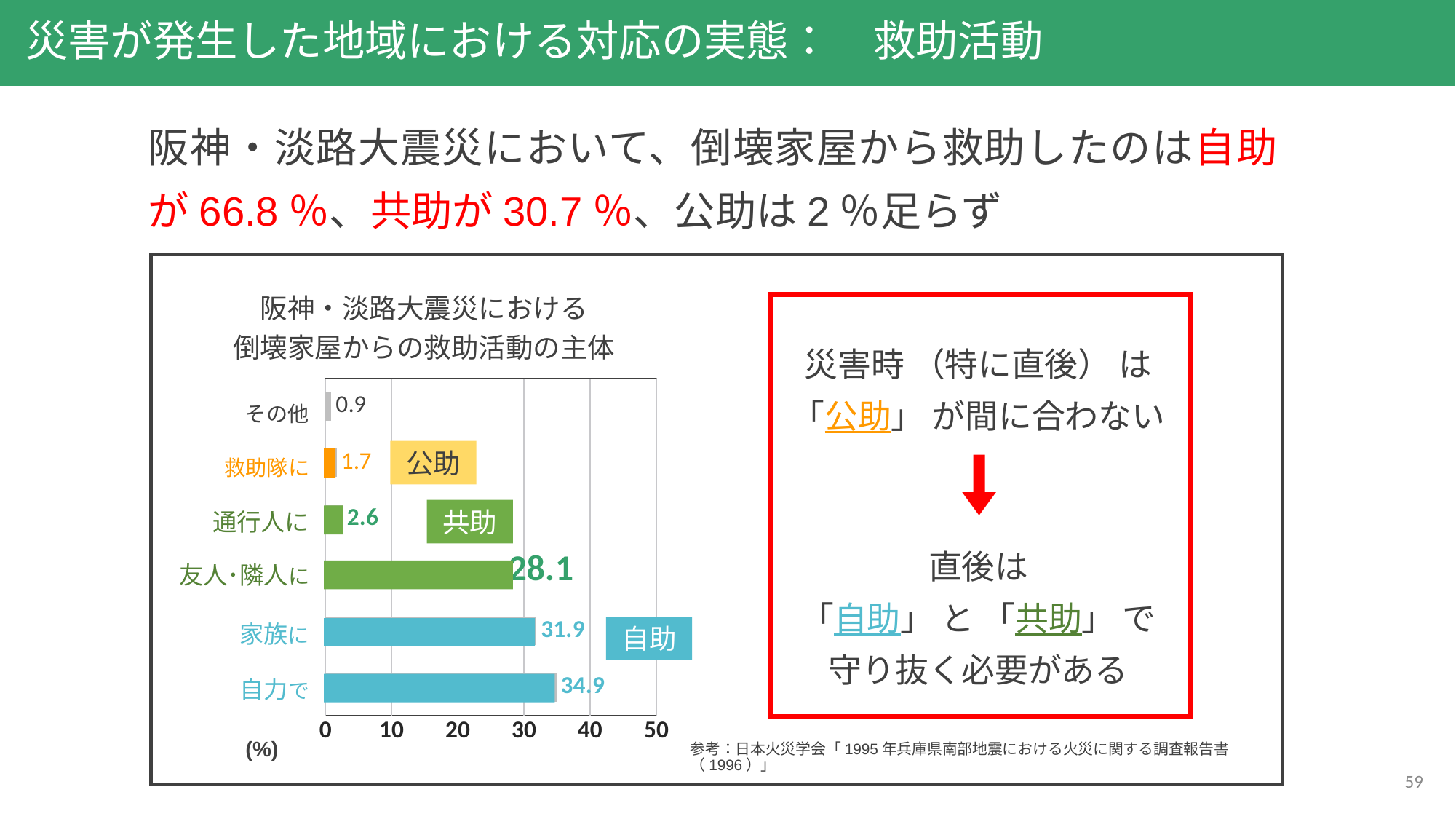

災害が発生した地域における対応の実態：　救助活動
阪神・淡路大震災において、倒壊家屋から救助したのは自助が66.8％、共助が30.7％、公助は2％足らず

阪神・淡路大震災における
倒壊家屋からの救助活動の主体

災害時 （特に直後） は
「公助」 が間に合わない

### Chart

| Category |  |
|---|---|
その他
救助隊に
通行人に
友人･隣人に
家族に
自力で
(%)
公助

共助

直後は
「自助」 と 「共助」 で
守り抜く必要がある

自助

参考：日本火災学会「1995年兵庫県南部地震における火災に関する調査報告書（1996）」
59